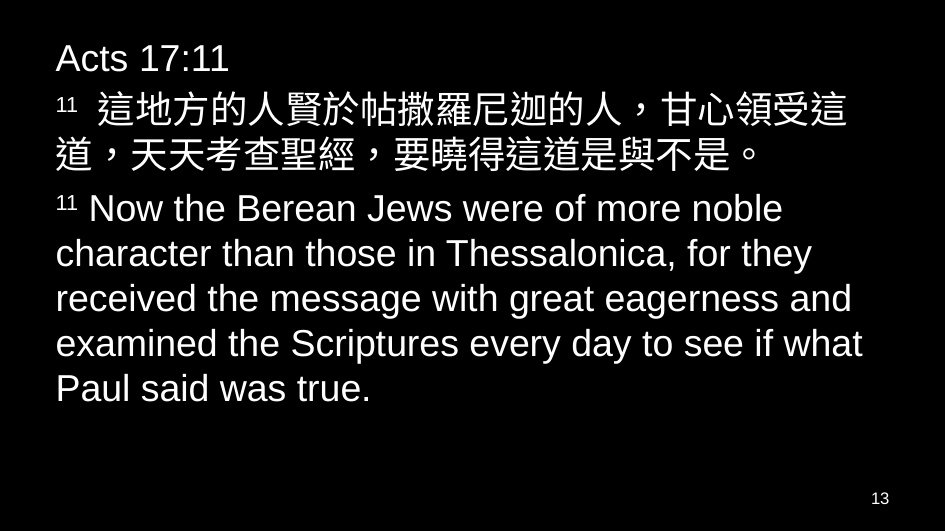

Acts 17:11
11 這地方的人賢於帖撒羅尼迦的人，甘心領受這道，天天考查聖經，要曉得這道是與不是。
11 Now the Berean Jews were of more noble character than those in Thessalonica, for they received the message with great eagerness and examined the Scriptures every day to see if what Paul said was true.

13